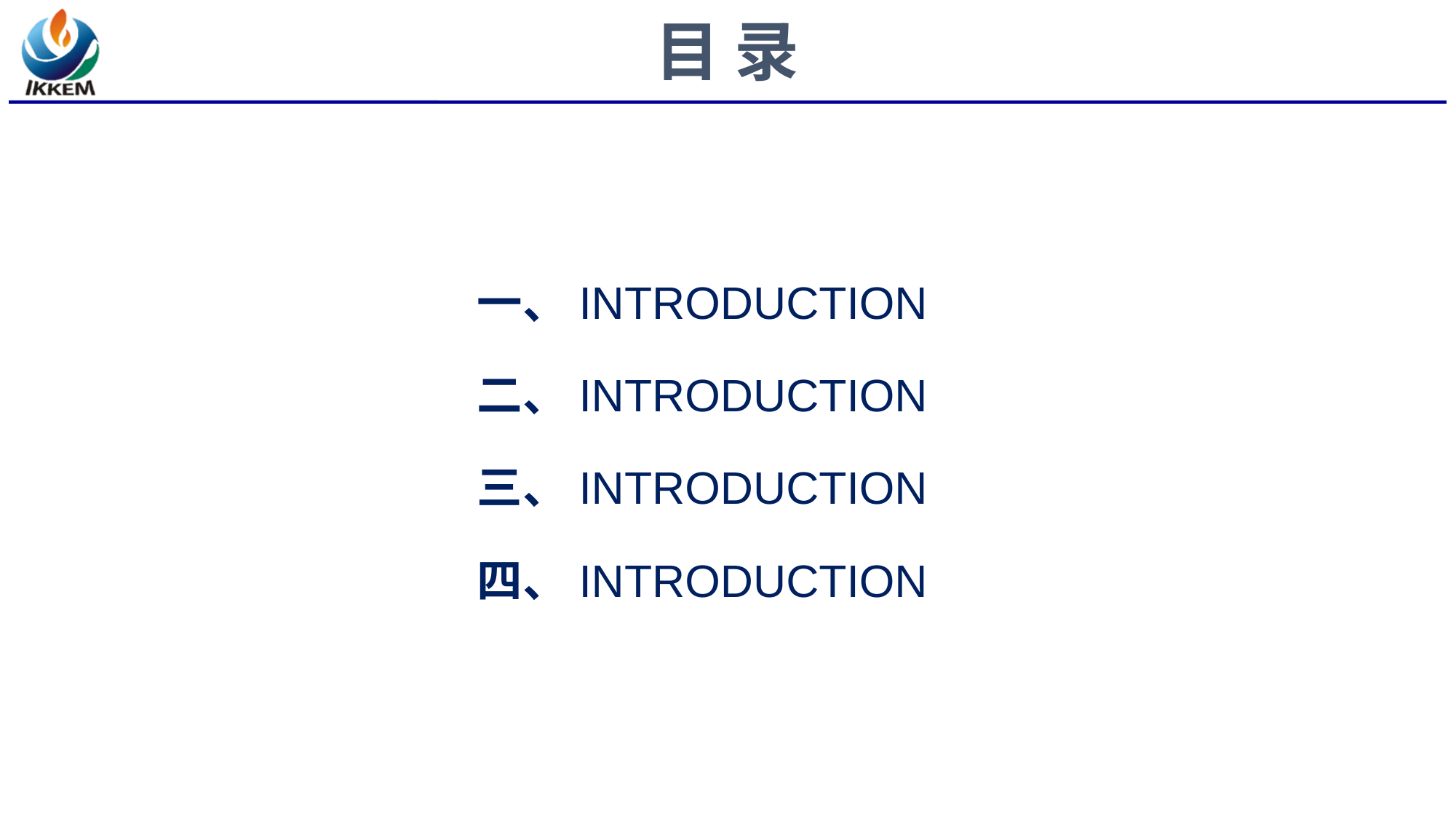

目 录
一、INTRODUCTION
二、INTRODUCTION
三、INTRODUCTION
四、INTRODUCTION

2